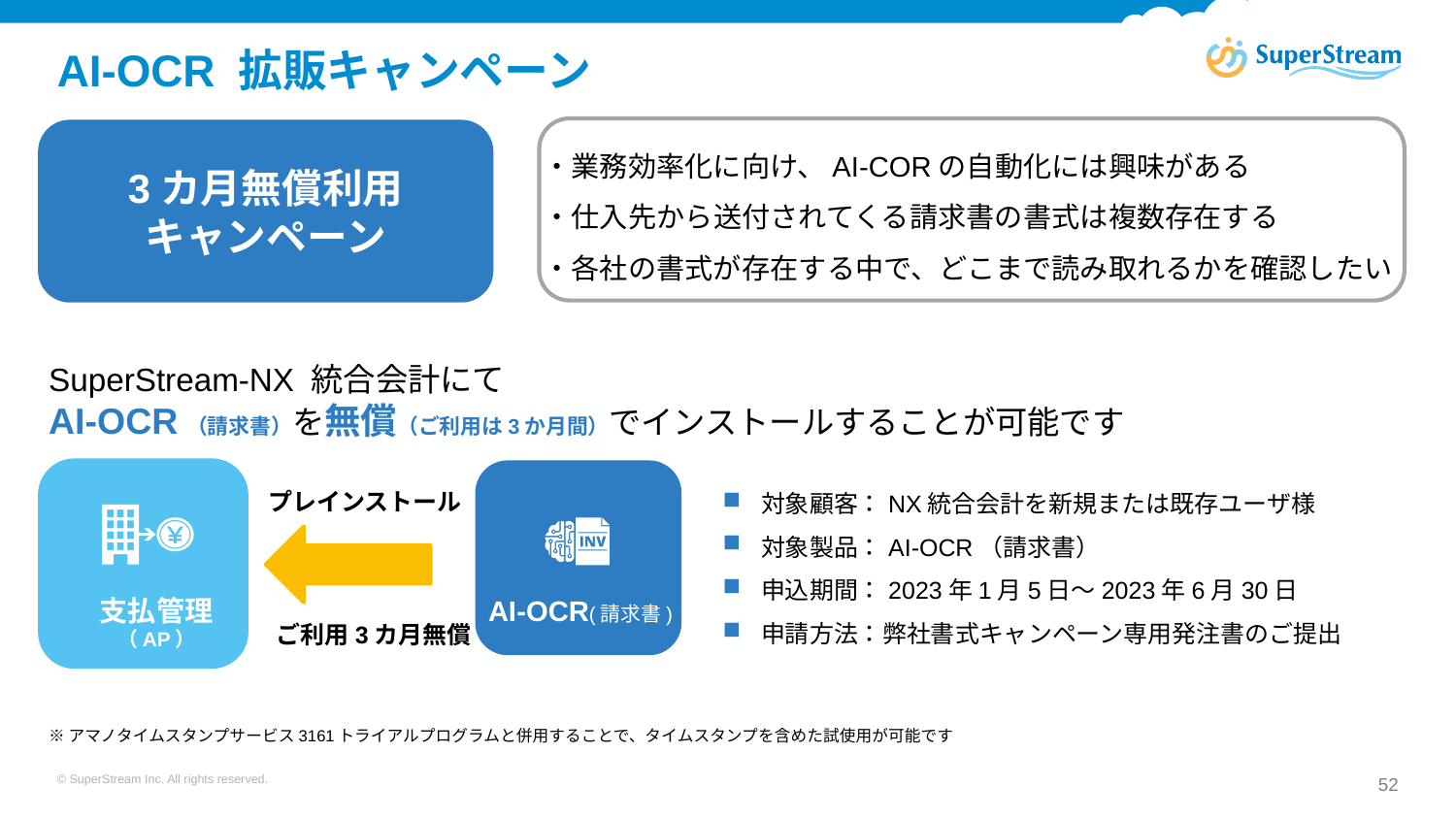

# AI-OCR 拡販キャンペーン

3カ月無償利用
キャンペーン
・業務効率化に向け、AI-CORの自動化には興味がある
・仕入先から送付されてくる請求書の書式は複数存在する
・各社の書式が存在する中で、どこまで読み取れるかを確認したい
SuperStream-NX 統合会計にて
AI-OCR（請求書）を無償（ご利用は3か月間）でインストールすることが可能です

 対象顧客：NX統合会計を新規または既存ユーザ様
 対象製品：AI-OCR（請求書）
 申込期間：2023年1月5日～2023年6月30日
 申請方法：弊社書式キャンペーン専用発注書のご提出
プレインストール

AI-OCR(請求書)
支払管理（AP）
ご利用3カ月無償
※アマノタイムスタンプサービス3161トライアルプログラムと併用することで、タイムスタンプを含めた試使用が可能です
© SuperStream Inc. All rights reserved.
52